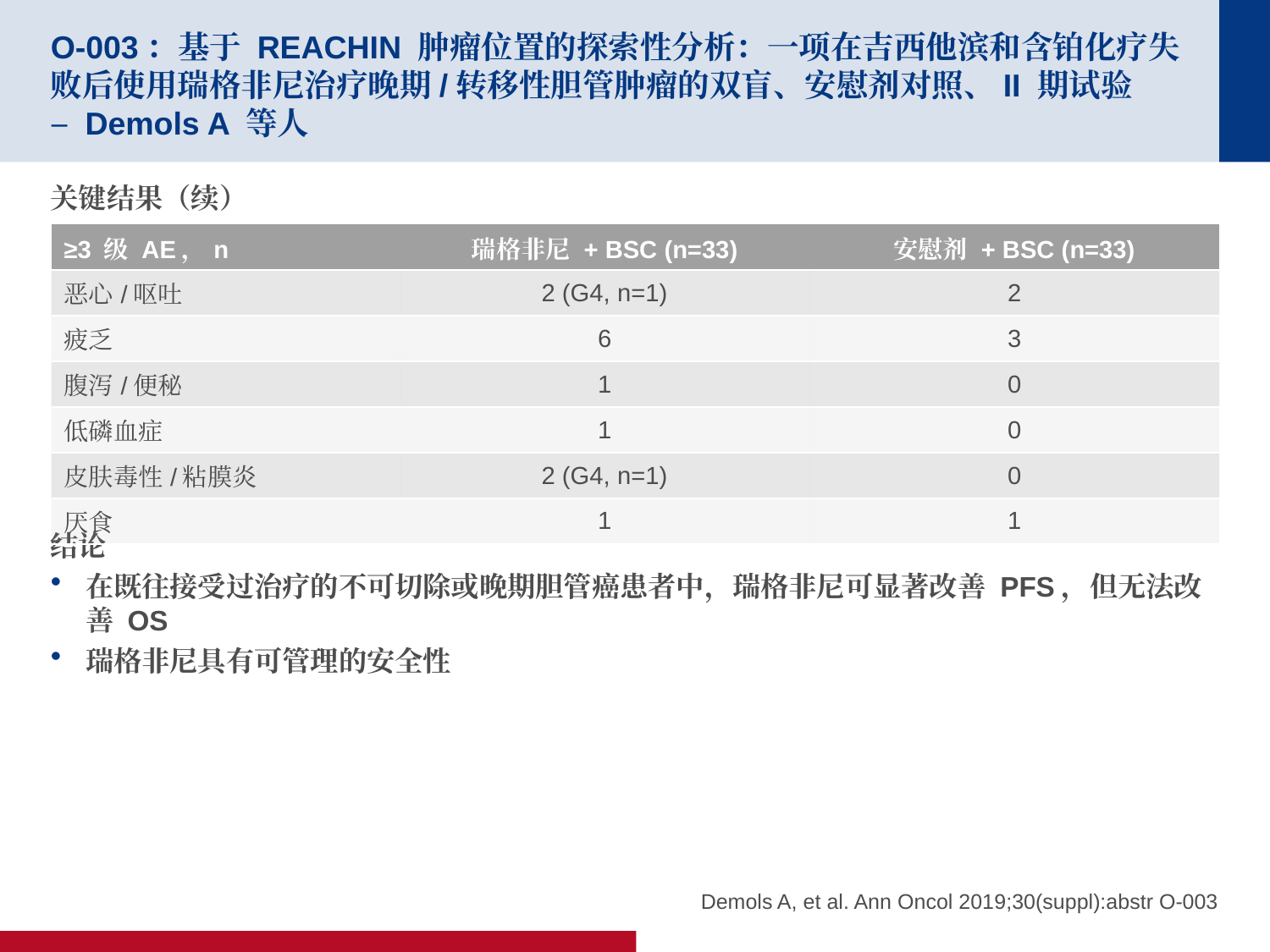

# O-003：基于 REACHIN 肿瘤位置的探索性分析：一项在吉西他滨和含铂化疗失败后使用瑞格非尼治疗晚期/转移性胆管肿瘤的双盲、安慰剂对照、II 期试验 – Demols A 等人
关键结果（续）
结论
在既往接受过治疗的不可切除或晚期胆管癌患者中，瑞格非尼可显著改善 PFS，但无法改善 OS
瑞格非尼具有可管理的安全性
| ≥3 级 AE，n | 瑞格非尼 + BSC (n=33) | 安慰剂 + BSC (n=33) |
| --- | --- | --- |
| 恶心/呕吐 | 2 (G4, n=1) | 2 |
| 疲乏 | 6 | 3 |
| 腹泻/便秘 | 1 | 0 |
| 低磷血症 | 1 | 0 |
| 皮肤毒性/粘膜炎 | 2 (G4, n=1) | 0 |
| 厌食 | 1 | 1 |
Demols A, et al. Ann Oncol 2019;30(suppl):abstr O-003